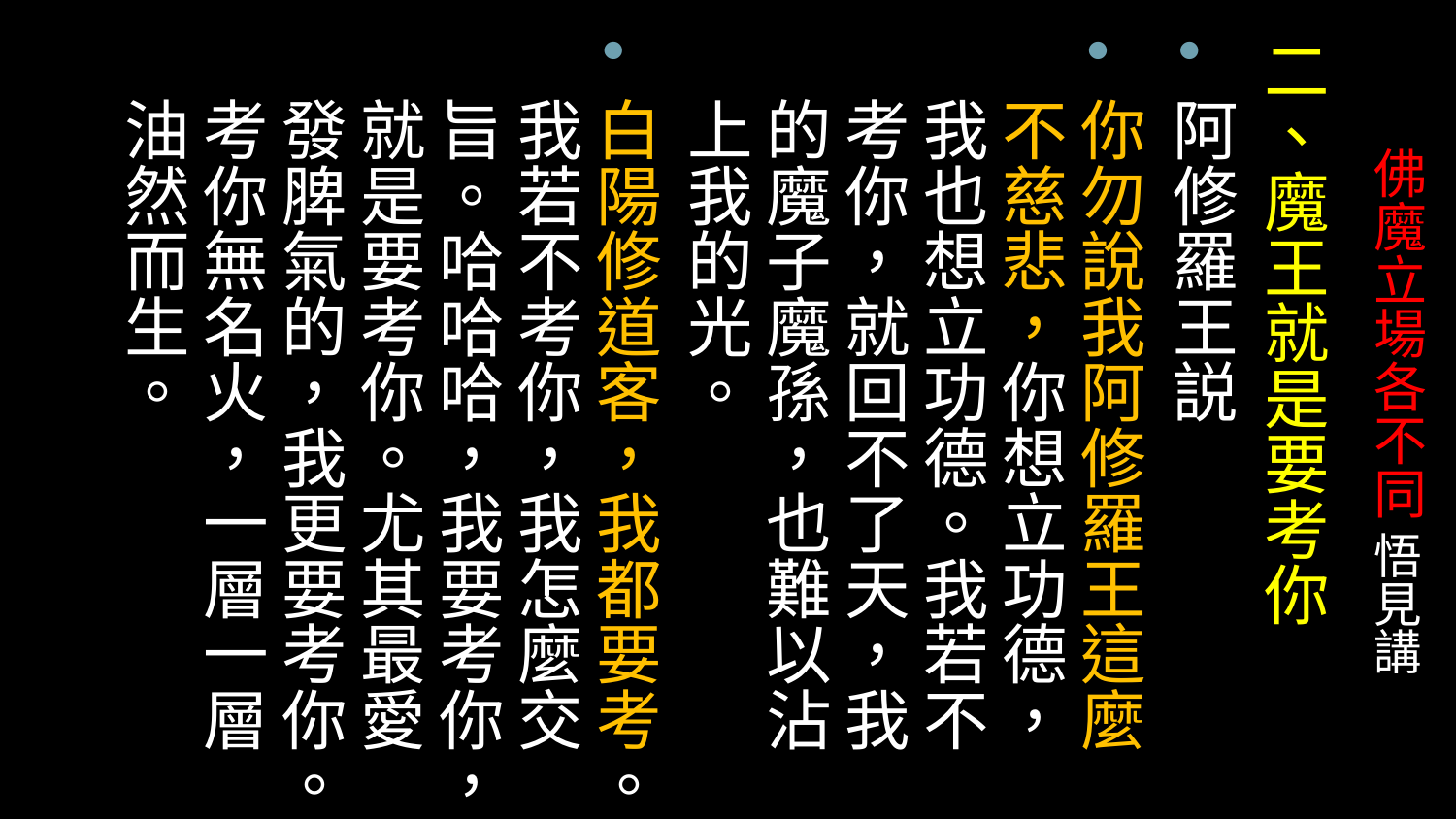

二、魔王就是要考你
阿修羅王説
你勿說我阿修羅王這麼不慈悲，你想立功德，我也想立功德。我若不考你，就回不了天，我的魔子魔孫，也難以沾上我的光。
白陽修道客，我都要考。我若不考你，我怎麼交旨。哈哈哈，我要考你，就是要考你。尤其最愛發脾氣的，我更要考你。考你無名火，一層一層油然而生。

# 佛魔立場各不同 悟見講